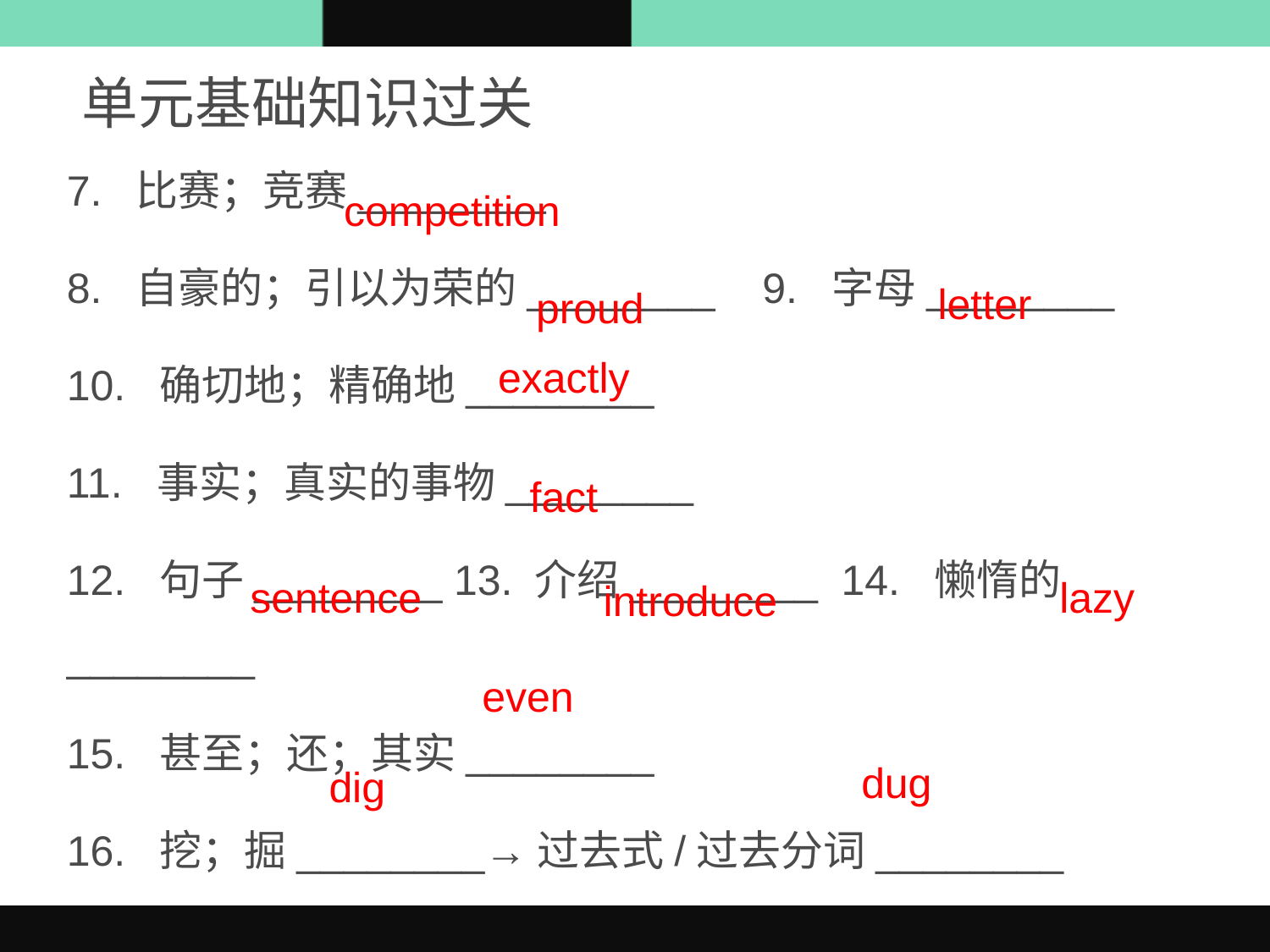

单元基础知识过关
7.  比赛；竞赛________
8.  自豪的；引以为荣的________    9.  字母________
10.  确切地；精确地________
11.  事实；真实的事物________
12.  句子________ 13. 介绍________  14.  懒惰的________
15.  甚至；还；其实________
16.  挖；掘________→过去式/过去分词________
competition
letter
proud
exactly
fact
lazy
sentence
introduce
even
dug
dig